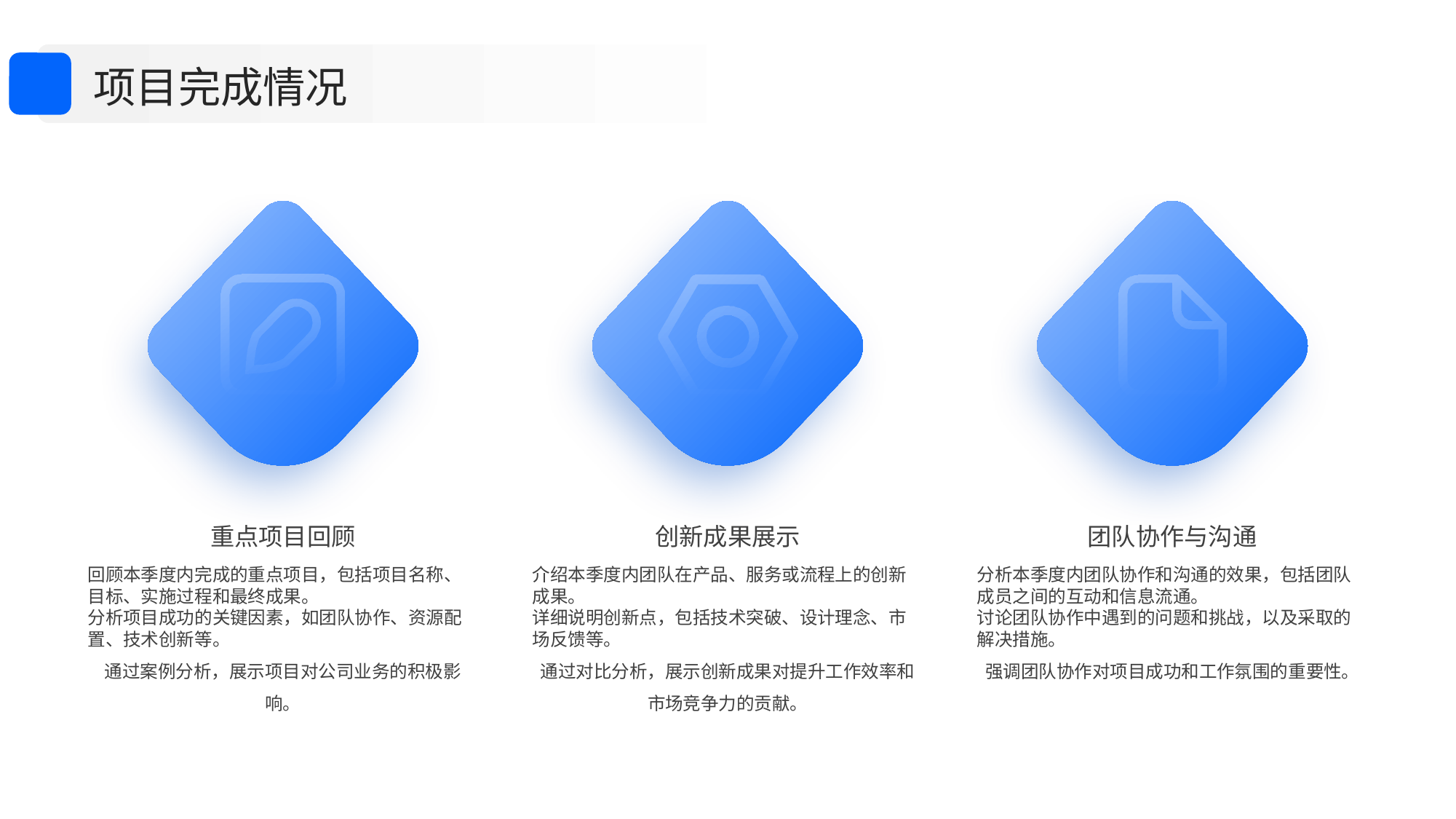

项目完成情况

重点项目回顾
创新成果展示
团队协作与沟通
回顾本季度内完成的重点项目，包括项目名称、目标、实施过程和最终成果。
分析项目成功的关键因素，如团队协作、资源配置、技术创新等。
通过案例分析，展示项目对公司业务的积极影响。
介绍本季度内团队在产品、服务或流程上的创新成果。
详细说明创新点，包括技术突破、设计理念、市场反馈等。
通过对比分析，展示创新成果对提升工作效率和市场竞争力的贡献。
分析本季度内团队协作和沟通的效果，包括团队成员之间的互动和信息流通。
讨论团队协作中遇到的问题和挑战，以及采取的解决措施。
强调团队协作对项目成功和工作氛围的重要性。